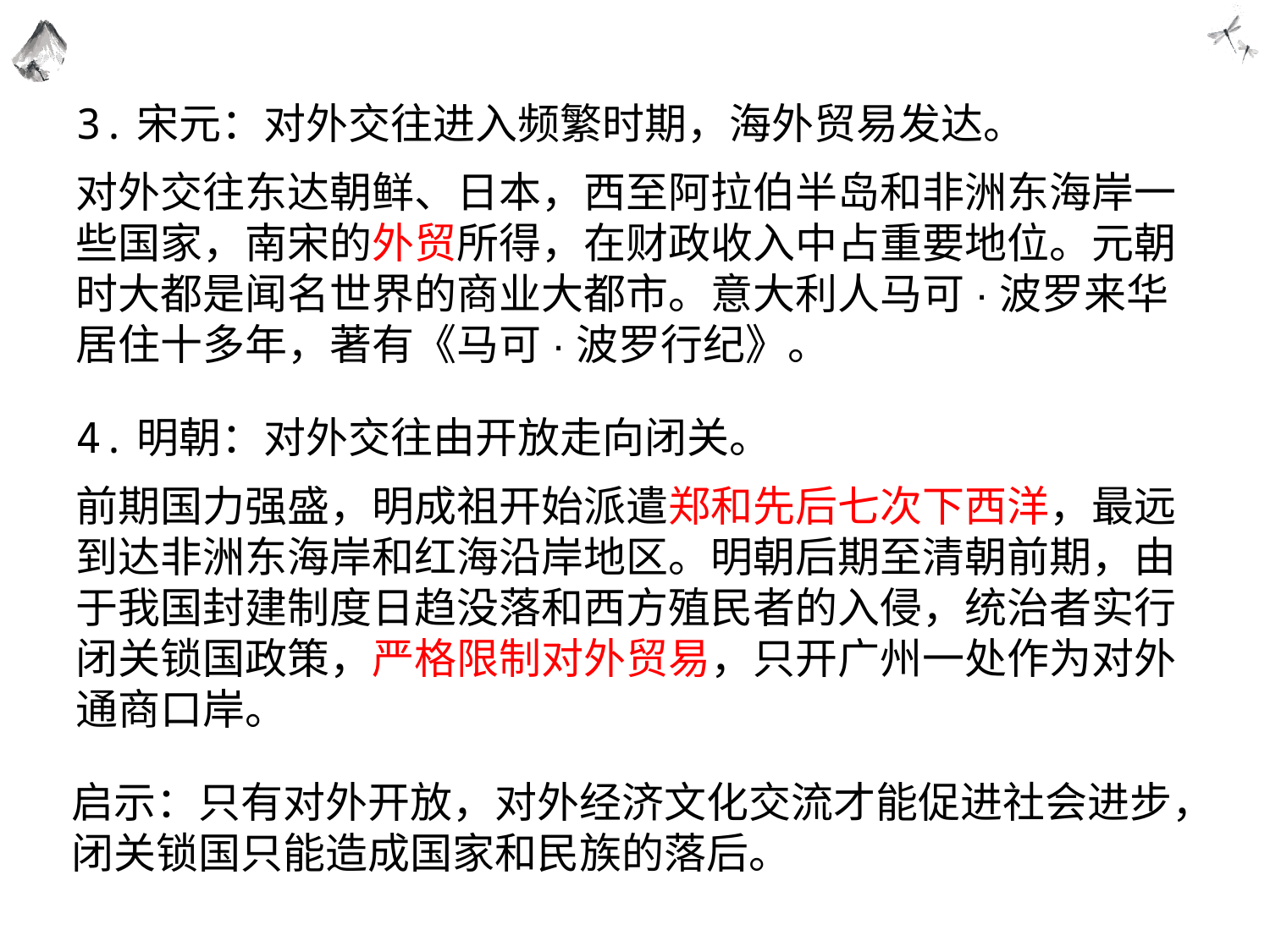

3.宋元：对外交往进入频繁时期，海外贸易发达。
对外交往东达朝鲜、日本，西至阿拉伯半岛和非洲东海岸一些国家，南宋的外贸所得，在财政收入中占重要地位。元朝时大都是闻名世界的商业大都市。意大利人马可·波罗来华居住十多年，著有《马可·波罗行纪》。
4.明朝：对外交往由开放走向闭关。
前期国力强盛，明成祖开始派遣郑和先后七次下西洋，最远到达非洲东海岸和红海沿岸地区。明朝后期至清朝前期，由于我国封建制度日趋没落和西方殖民者的入侵，统治者实行闭关锁国政策，严格限制对外贸易，只开广州一处作为对外通商口岸。
启示：只有对外开放，对外经济文化交流才能促进社会进步，闭关锁国只能造成国家和民族的落后。